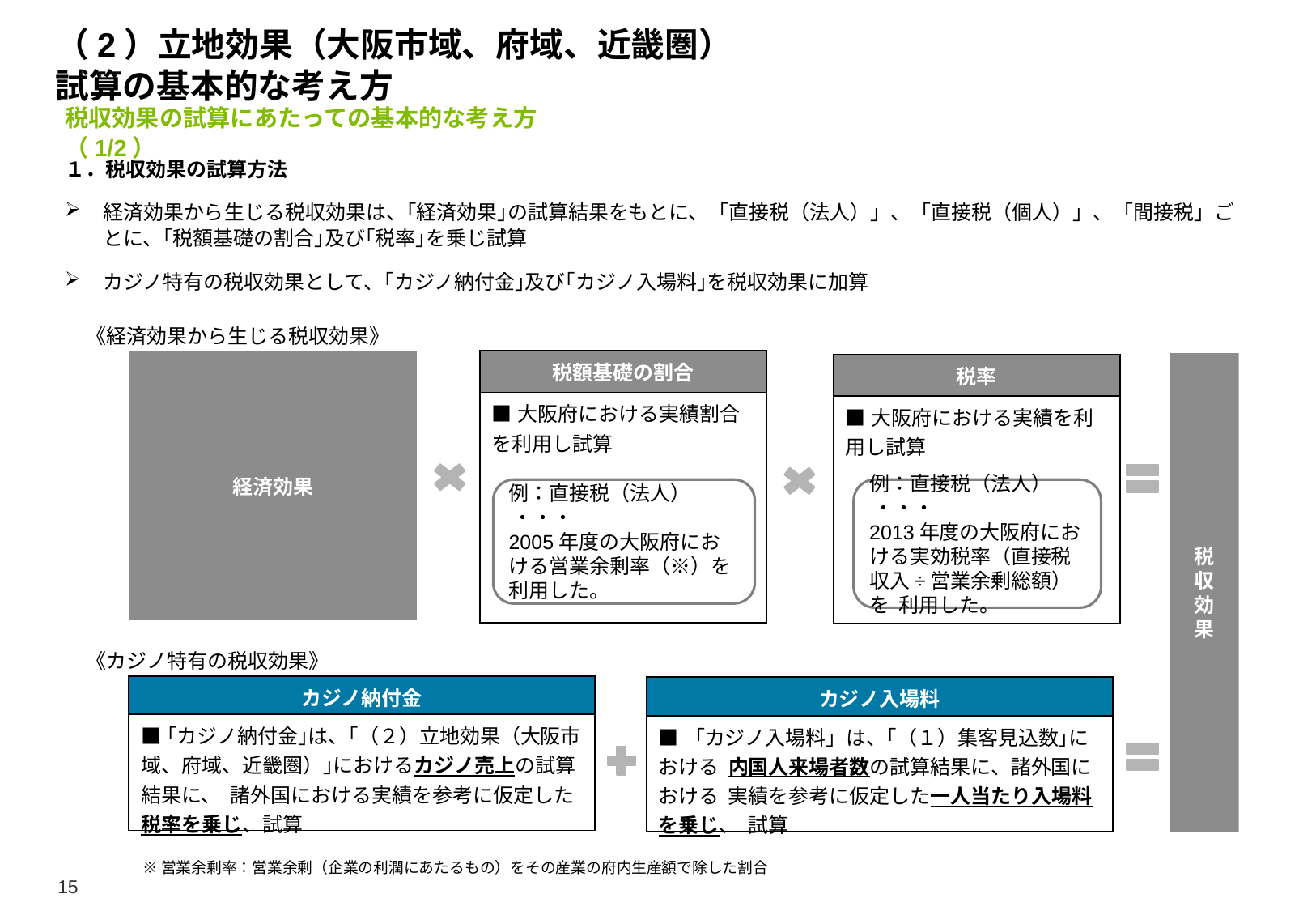

# （2）立地効果（大阪市域、府域、近畿圏） 試算の基本的な考え方
税収効果の試算にあたっての基本的な考え方（1/2）
１．税収効果の試算方法
経済効果から生じる税収効果は、｢経済効果｣の試算結果をもとに、「直接税（法人）」、「直接税（個人）」、「間接税」ごとに、｢税額基礎の割合｣及び｢税率｣を乗じ試算
カジノ特有の税収効果として、｢カジノ納付金｣及び｢カジノ入場料｣を税収効果に加算
《経済効果から生じる税収効果》
| 経済効果 |
| --- |
| 税額基礎の割合 |
| --- |
| ■大阪府における実績割合を利用し試算 |
税
収
効
果
| 税率 |
| --- |
| ■大阪府における実績を利用し試算 |

例：直接税（法人） ・・・
2013年度の大阪府における実効税率（直接税収入÷営業余剰総額）を  利用した。
例：直接税（法人） ・・・
2005年度の大阪府における営業余剰率（※）を利用した。

《カジノ特有の税収効果》
| カジノ納付金 |
| --- |
| ■｢カジノ納付金｣は、｢（２）立地効果（大阪市域、府域、近畿圏）｣におけるカジノ売上の試算結果に、 諸外国における実績を参考に仮定した税率を乗じ、試算 |
| カジノ入場料 |
| --- |
| ■「カジノ入場料」は、｢（１）集客見込数｣における 内国人来場者数の試算結果に、諸外国における 実績を参考に仮定した一人当たり入場料を乗じ、 試算 |

※営業余剰率：営業余剰（企業の利潤にあたるもの）をその産業の府内生産額で除した割合
15